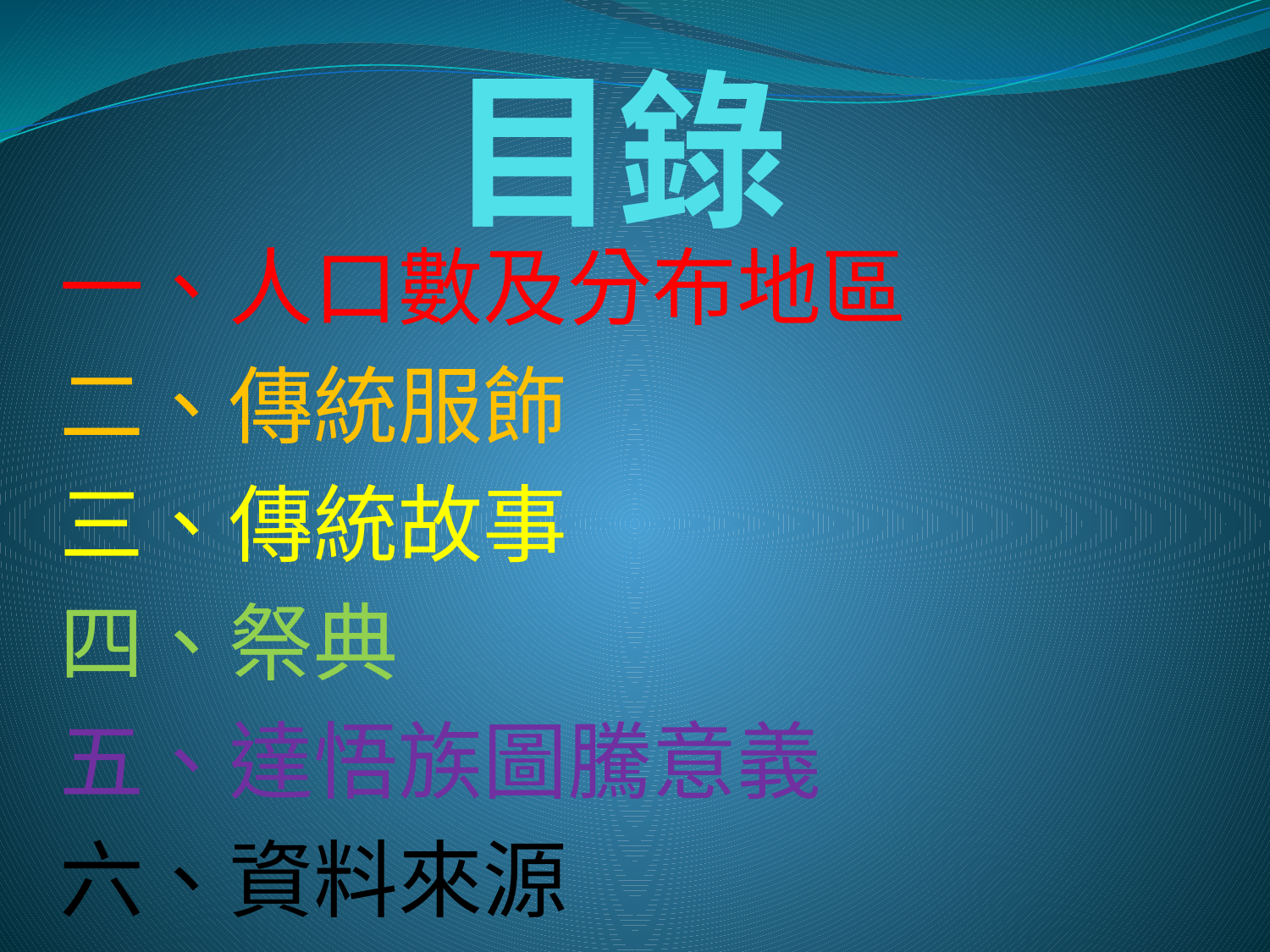

# 目錄
一、人口數及分布地區
二、傳統服飾
三、傳統故事
四、祭典
五、達悟族圖騰意義
六、資料來源